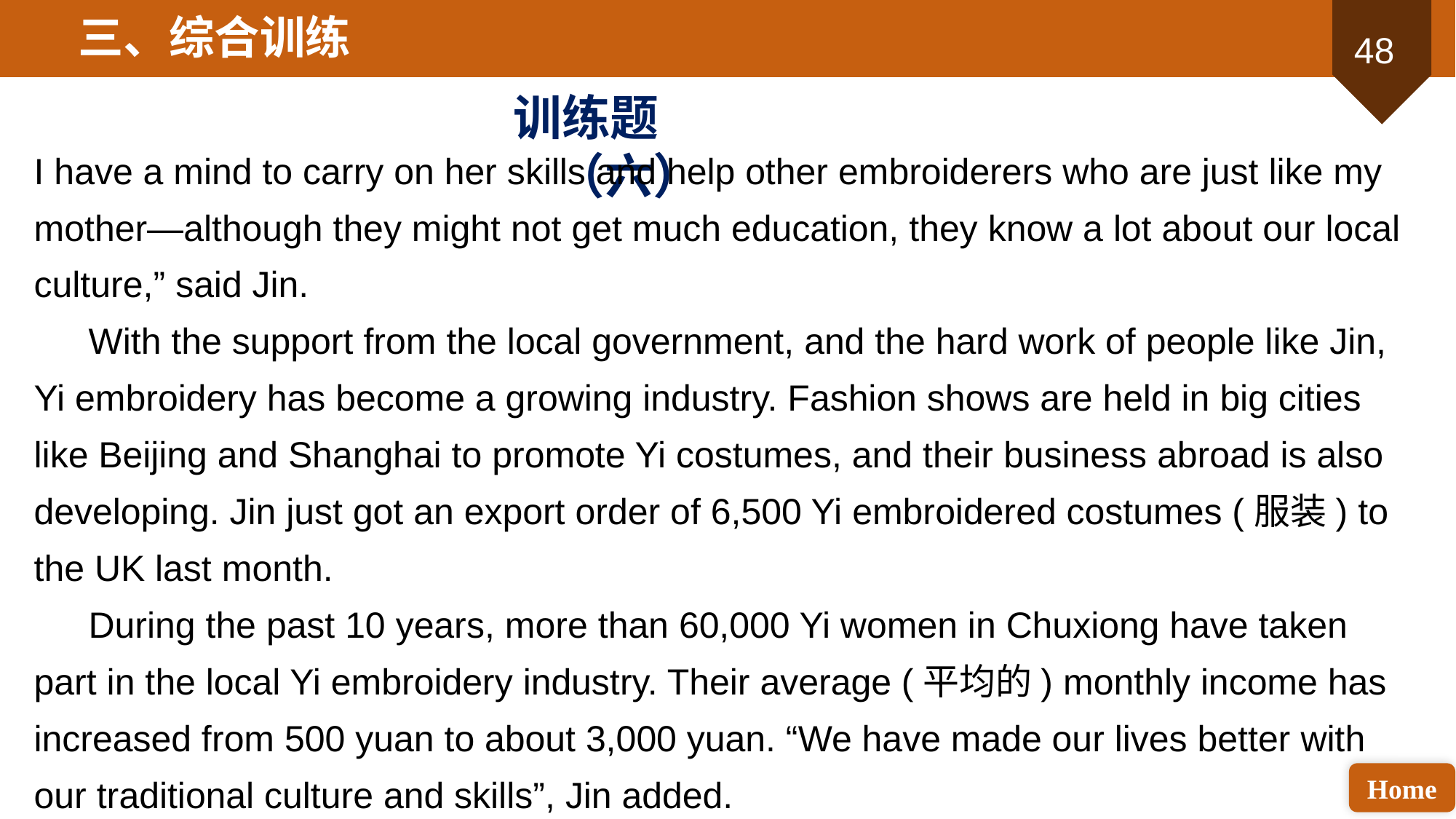

三、综合训练
训练题（六）
I have a mind to carry on her skills and help other embroiderers who are just like my mother—although they might not get much education, they know a lot about our local culture,” said Jin.
With the support from the local government, and the hard work of people like Jin, Yi embroidery has become a growing industry. Fashion shows are held in big cities like Beijing and Shanghai to promote Yi costumes, and their business abroad is also developing. Jin just got an export order of 6,500 Yi embroidered costumes (服装) to the UK last month.
During the past 10 years, more than 60,000 Yi women in Chuxiong have taken part in the local Yi embroidery industry. Their average (平均的) monthly income has increased from 500 yuan to about 3,000 yuan. “We have made our lives better with our traditional culture and skills”, Jin added.